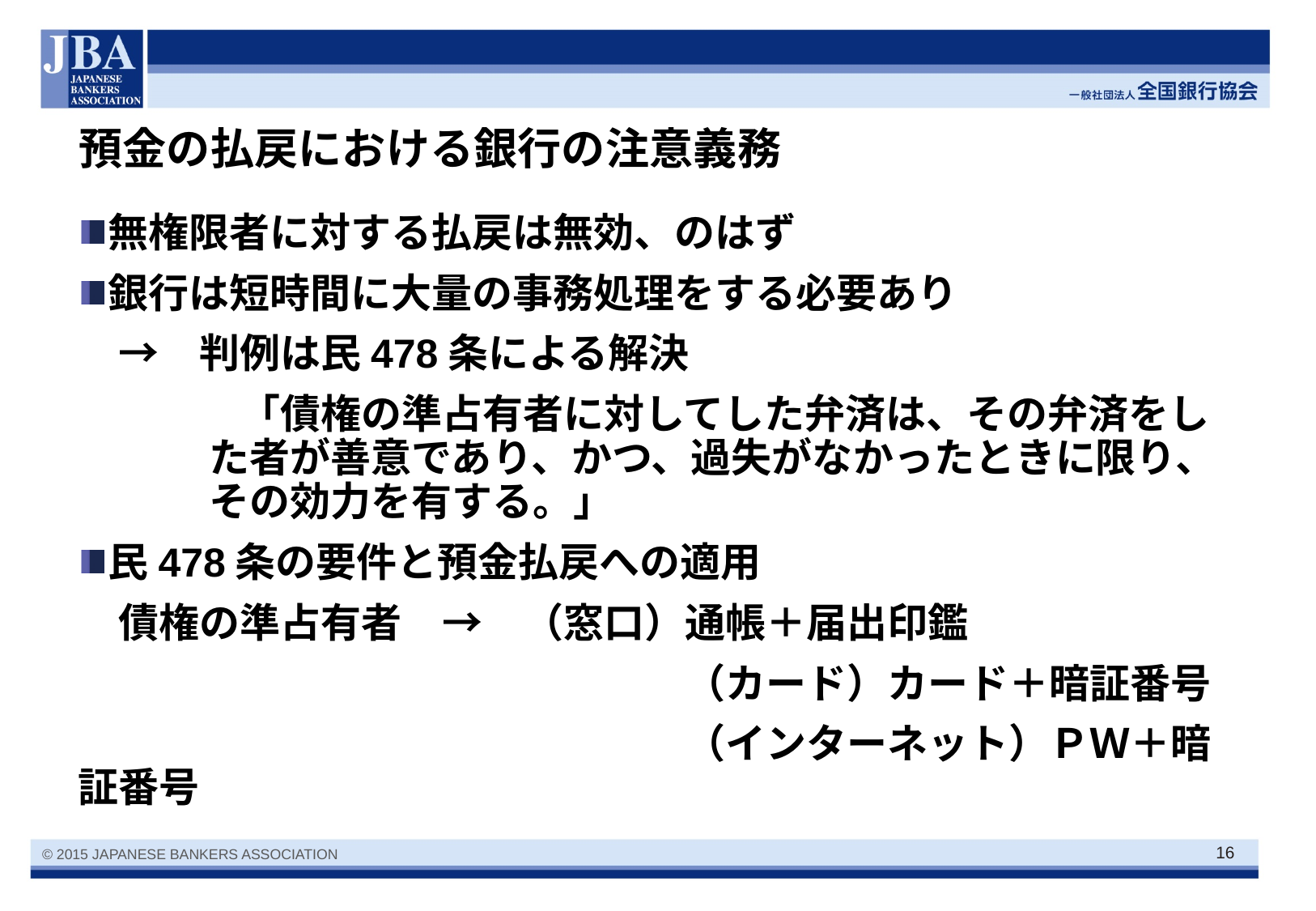

# 預金の払戻における銀行の注意義務
無権限者に対する払戻は無効、のはず
銀行は短時間に大量の事務処理をする必要あり
　→　判例は民478条による解決
　　　　「債権の準占有者に対してした弁済は、その弁済をした者が善意であり、かつ、過失がなかったときに限り、その効力を有する。」
民478条の要件と預金払戻への適用
　債権の準占有者　→　（窓口）通帳＋届出印鑑
　　　　　　　　　　　　　　　（カード）カード＋暗証番号
　　　　　　　　　　　　　　　（インターネット）ＰＷ＋暗証番号